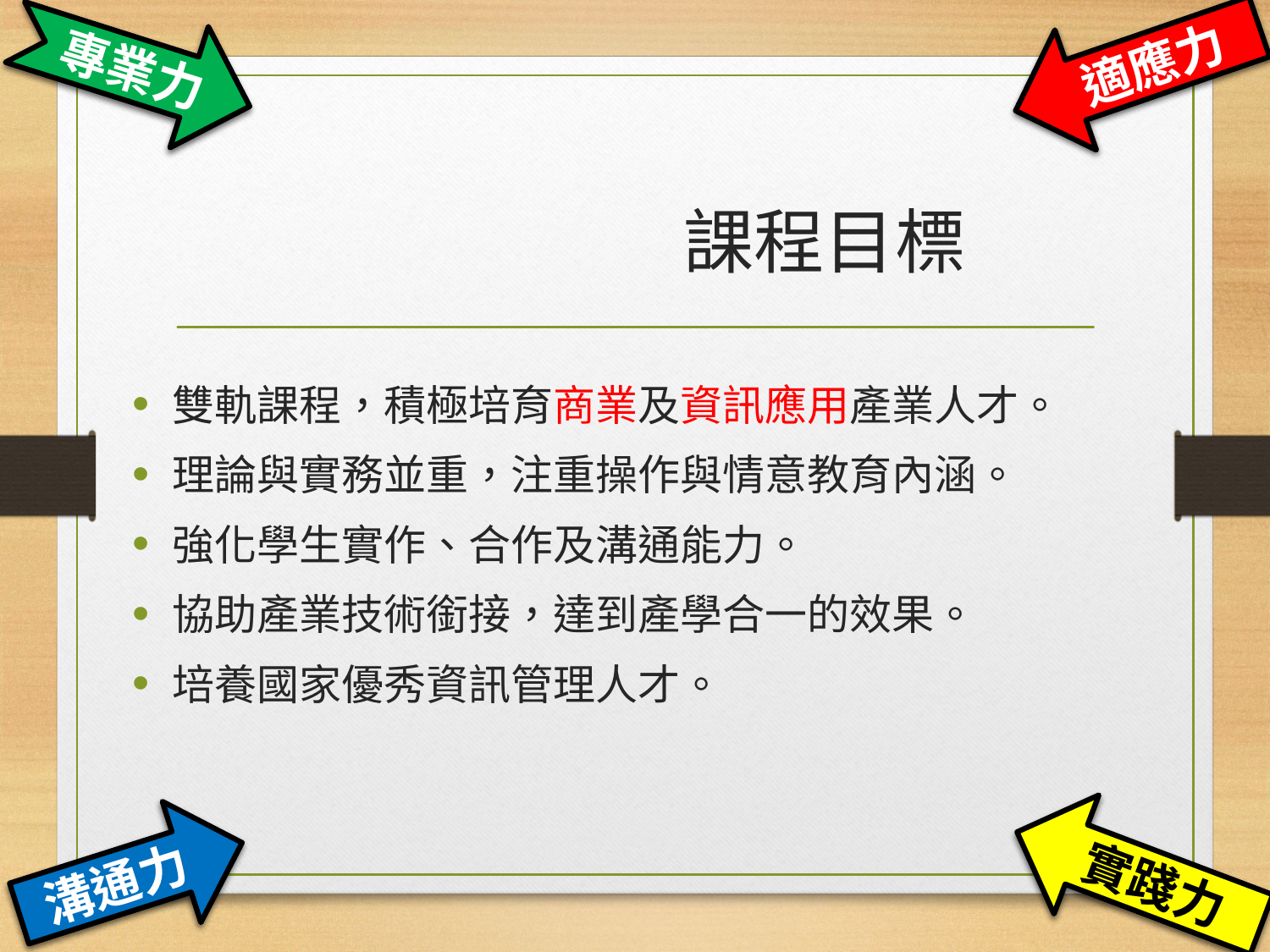

適應力
專業力
溝通力
實踐力
# 課程目標
雙軌課程，積極培育商業及資訊應用產業人才。
理論與實務並重，注重操作與情意教育內涵。
強化學生實作、合作及溝通能力。
協助產業技術銜接，達到產學合一的效果。
培養國家優秀資訊管理人才。
18